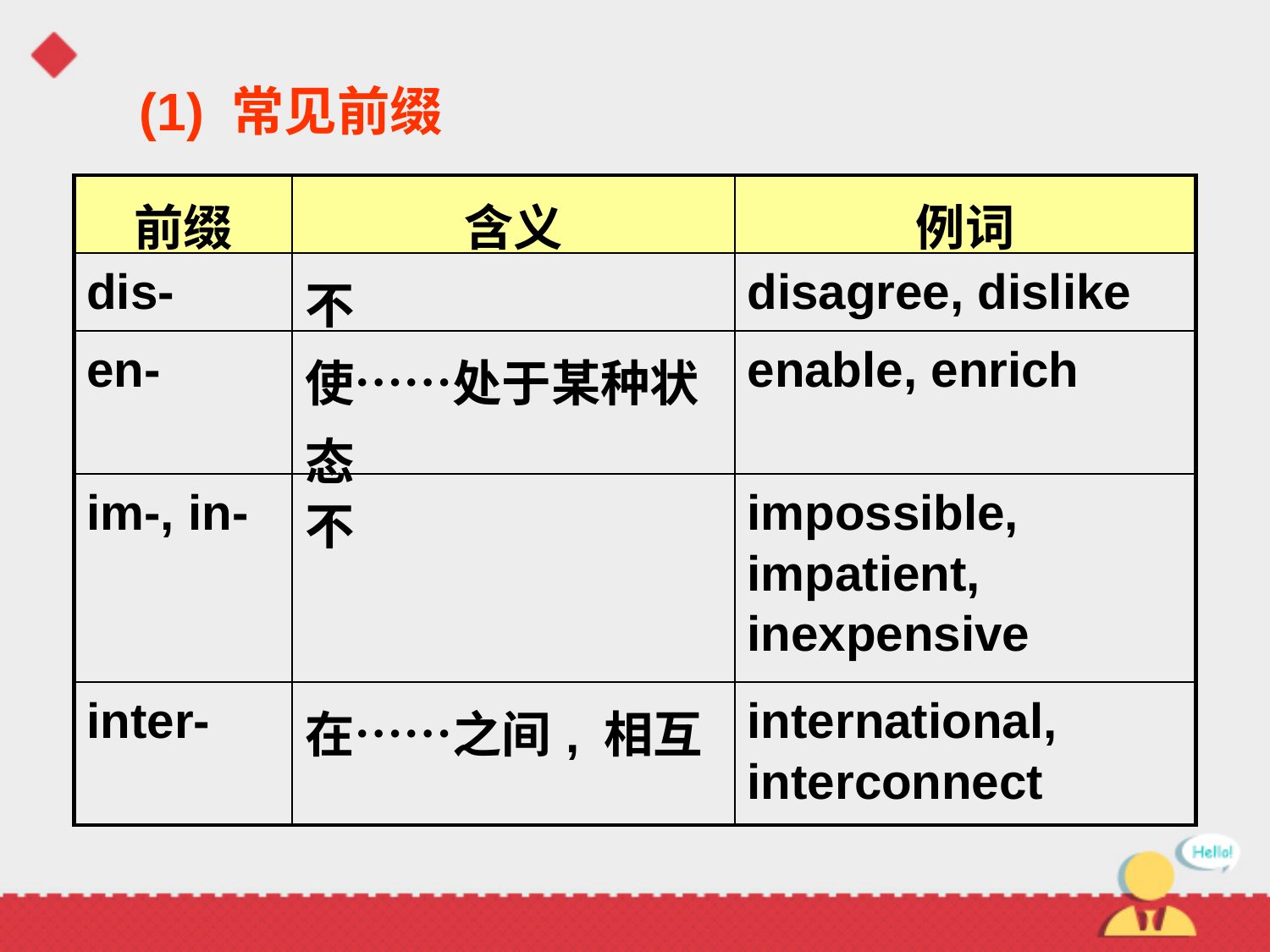

(1) 常见前缀
| 前缀 | 含义 | 例词 |
| --- | --- | --- |
| dis- | 不 | disagree, dislike |
| en- | 使……处于某种状态 | enable, enrich |
| im-, in- | 不 | impossible, impatient, inexpensive |
| inter- | 在……之间, 相互 | international, interconnect |